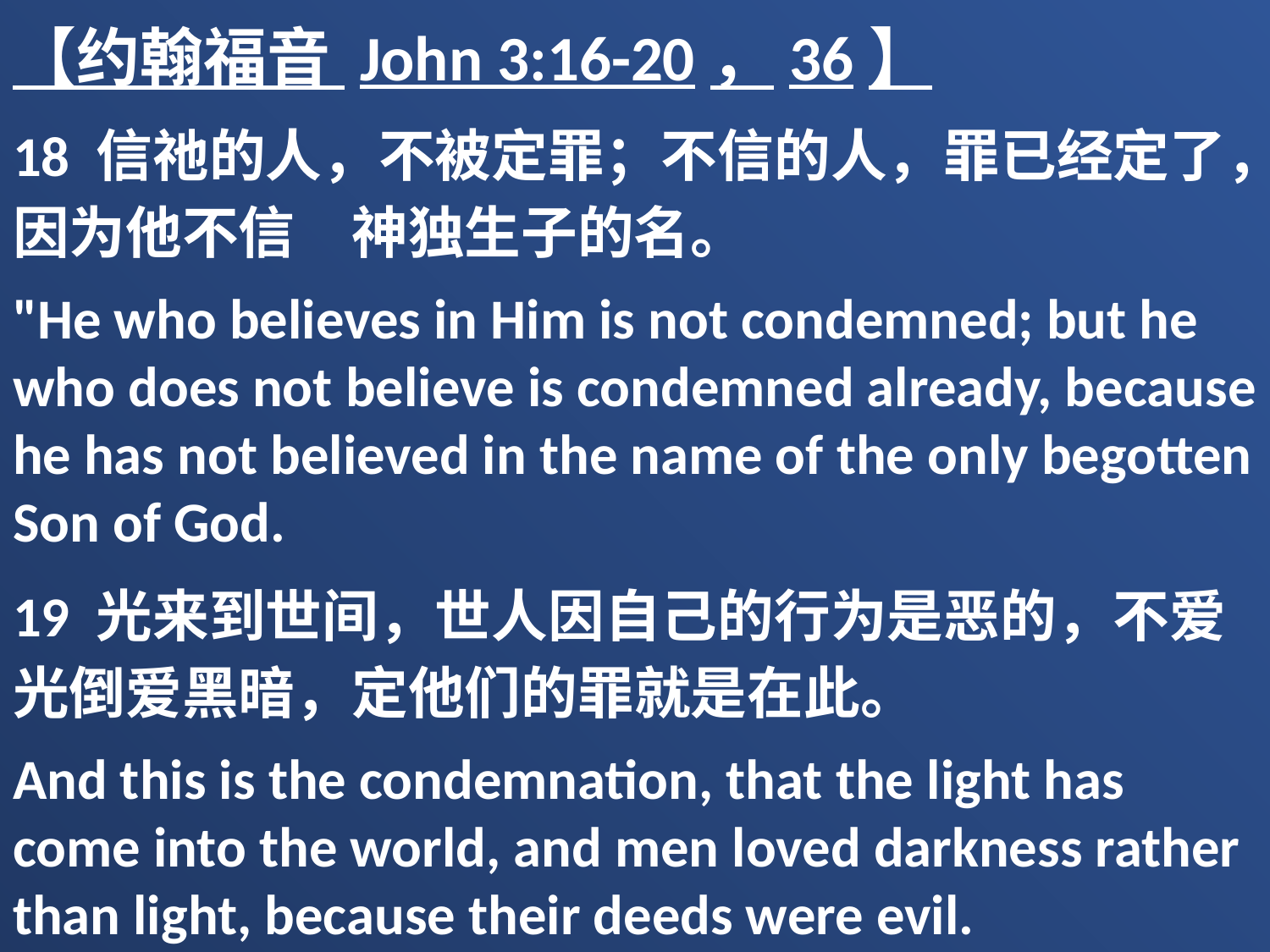

【约翰福音 John 3:16-20，36】
18 信祂的人，不被定罪；不信的人，罪已经定了，因为他不信　神独生子的名。
"He who believes in Him is not condemned; but he who does not believe is condemned already, because he has not believed in the name of the only begotten Son of God.
19 光来到世间，世人因自己的行为是恶的，不爱光倒爱黑暗，定他们的罪就是在此。
And this is the condemnation, that the light has come into the world, and men loved darkness rather than light, because their deeds were evil.